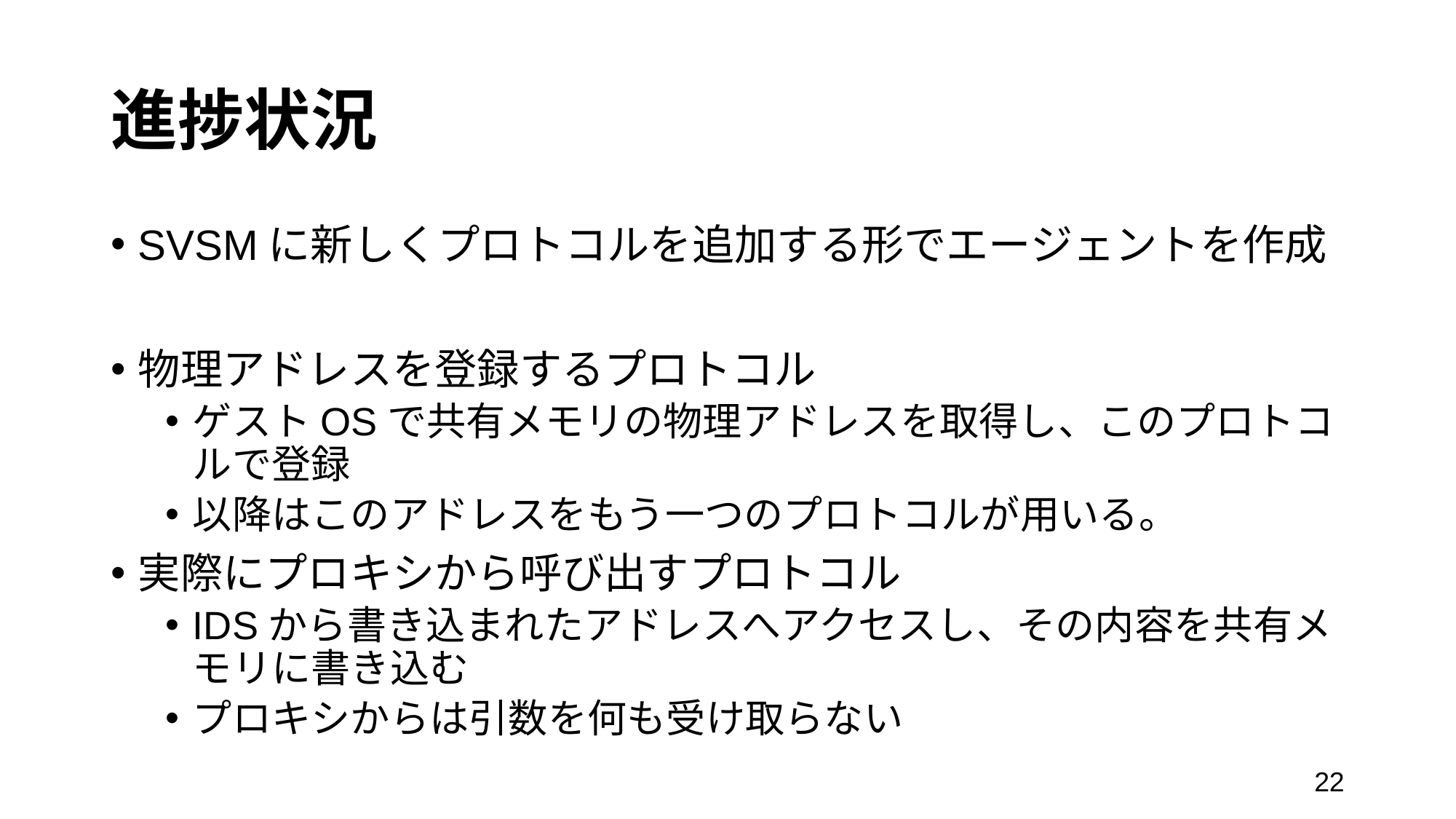

# 進捗状況
SVSMに新しくプロトコルを追加する形でエージェントを作成

物理アドレスを登録するプロトコル
ゲストOSで共有メモリの物理アドレスを取得し、このプロトコルで登録
以降はこのアドレスをもう一つのプロトコルが用いる。
実際にプロキシから呼び出すプロトコル
IDSから書き込まれたアドレスへアクセスし、その内容を共有メモリに書き込む
プロキシからは引数を何も受け取らない

22